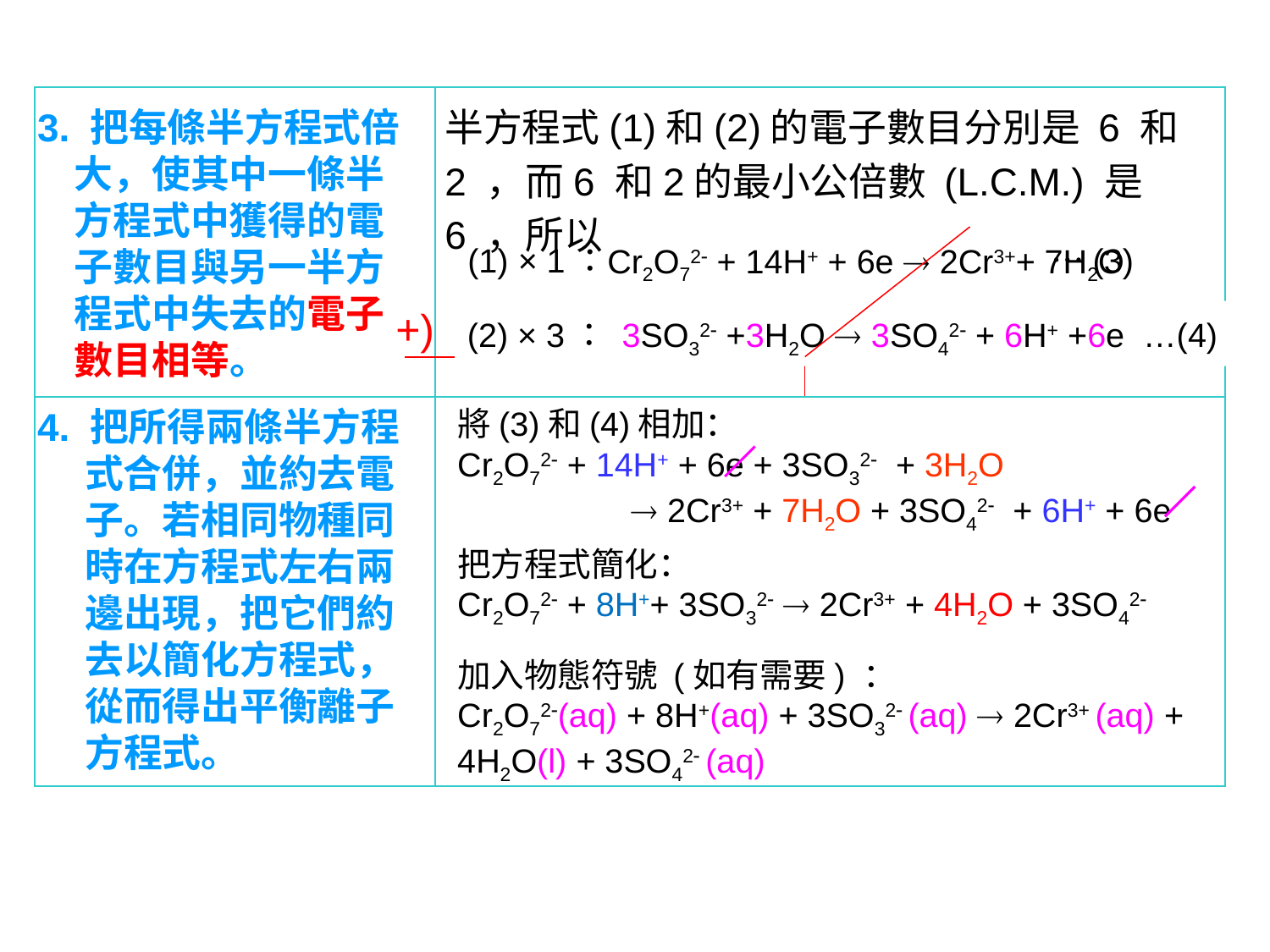

|  |  |
| --- | --- |
|  |  |
半方程式(1)和(2)的電子數目分別是 6 和 2 ，而6 和2的最小公倍數 (L.C.M.) 是6 ，所以
3. 把每條半方程式倍大，使其中一條半方程式中獲得的電子數目與另一半方程式中失去的電子數目相等。
Cr2O72− + 14H+ + 6e → 2Cr3++ 7H2O
(1) × 1：                                                            …(3)
+)
(2) × 3： 3SO32− +3H2O → 3SO42− + 6H+ +6e  …(4)
  SO32− +  H2O →   SO42− +   H+ +  2e
4. 把所得兩條半方程式合併，並約去電子。若相同物種同時在方程式左右兩邊出現，把它們約去以簡化方程式，從而得出平衡離子方程式。
將(3)和(4)相加：
Cr2O72− + 14H+ + 6e + 3SO32−  + 3H2O
	     → 2Cr3+ + 7H2O + 3SO42−  + 6H+ + 6e
把方程式簡化：
Cr2O72− + 8H++ 3SO32− → 2Cr3+ + 4H2O + 3SO42−
加入物態符號 (如有需要) ：
Cr2O72−(aq) + 8H+(aq) + 3SO32− (aq) → 2Cr3+ (aq) + 4H2O(l) + 3SO42− (aq)